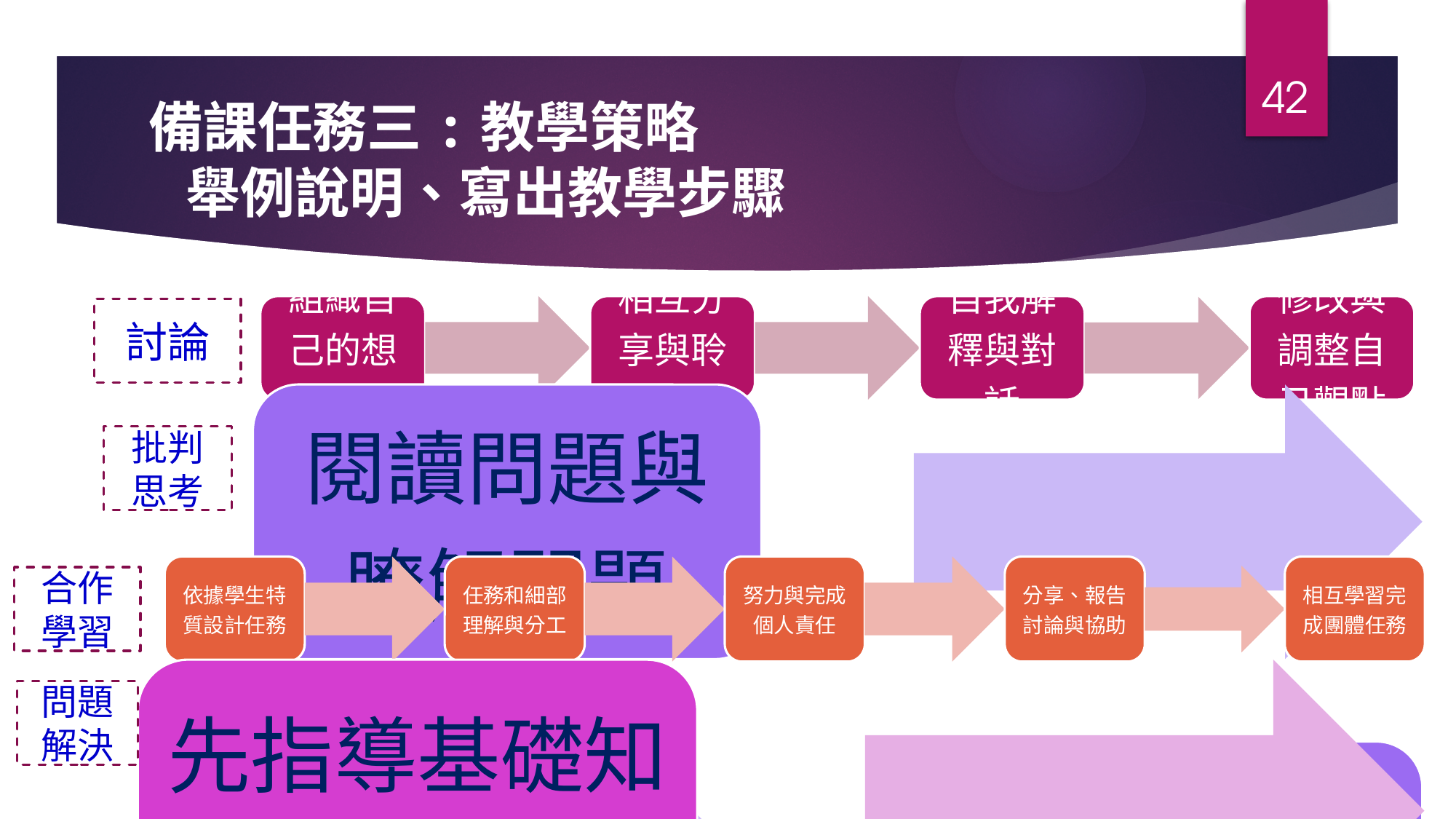

42
# 備課任務三:教學策略 舉例說明、寫出教學步驟
組織自己的想法
相互分享與聆聽
自我解釋與對話
修改與調整自己觀點
討論
閱讀問題與瞭解問題
批判思考
依據學生特質設計任務
努力與完成個人責任
分享、報告討論與協助
相互學習完成團體任務
任務和細部理解與分工
合作學習

問題解決